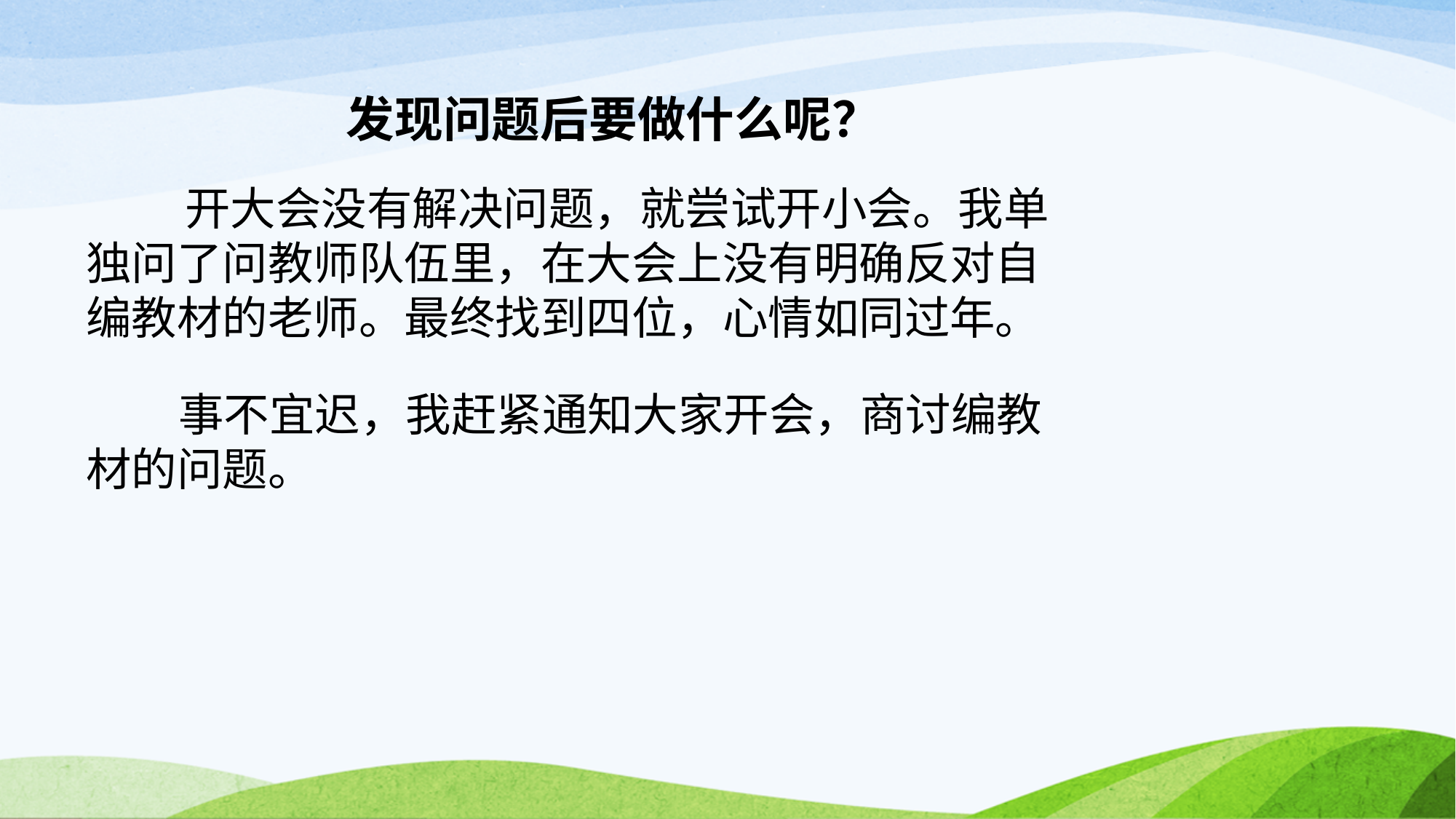

发现问题后要做什么呢？
        开大会没有解决问题，就尝试开小会。我单独问了问教师队伍里，在大会上没有明确反对自编教材的老师。最终找到四位，心情如同过年。

        事不宜迟，我赶紧通知大家开会，商讨编教材的问题。